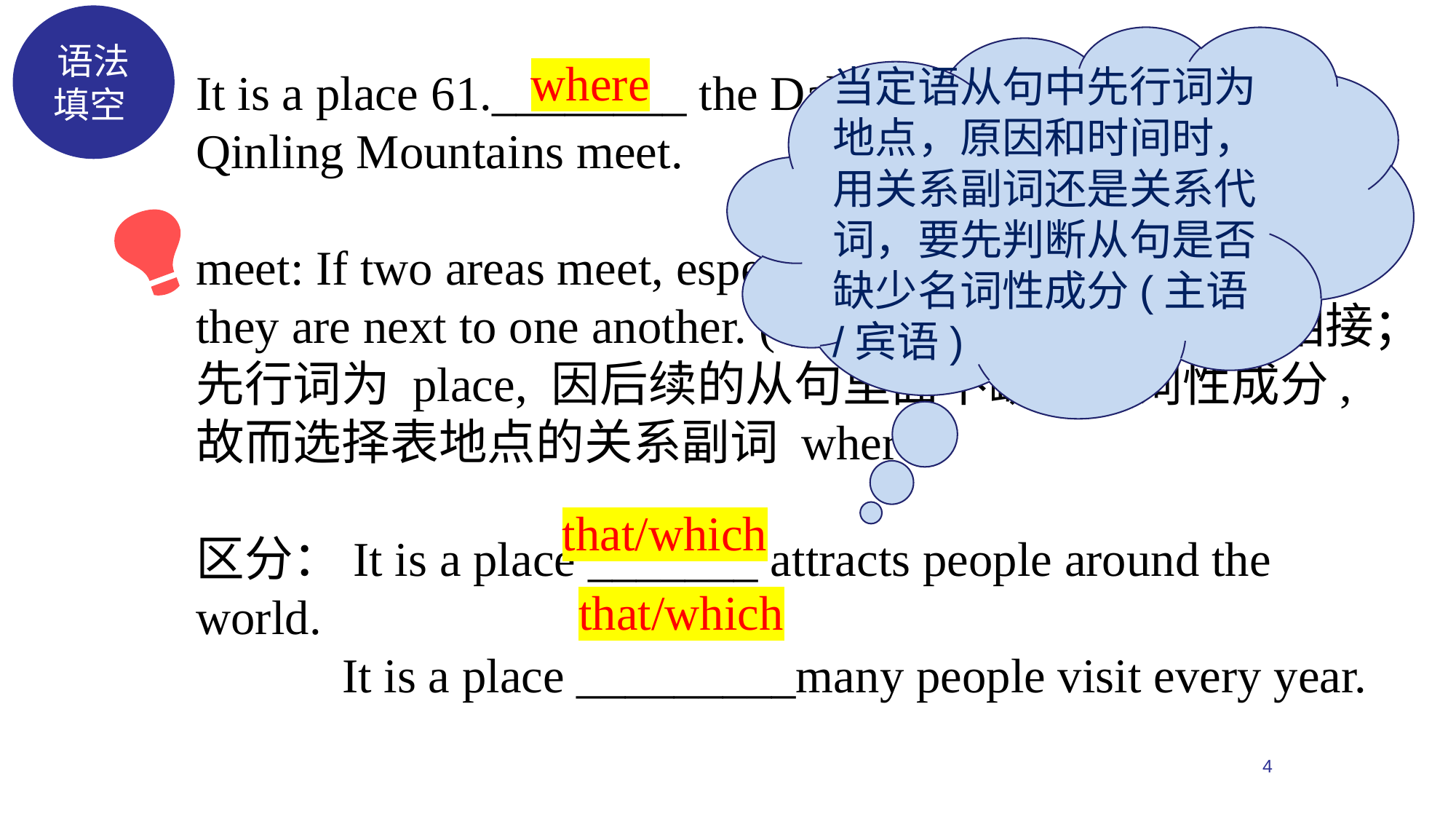

It is a place 61.________ the Daba Mountain Range and the Qinling Mountains meet.

meet: If two areas meet, especially two areas of land or sea, they are next to one another. (尤指两片地域或海域) 相接；
先行词为 place, 因后续的从句里面不缺少名词性成分, 故而选择表地点的关系副词 where

区分：It is a place _______ attracts people around the world.
            It is a place _________many people visit every year.

当定语从句中先行词为地点，原因和时间时，用关系副词还是关系代词，要先判断从句是否缺少名词性成分(主语/宾语)
语法填空
where

that/which
that/which
4